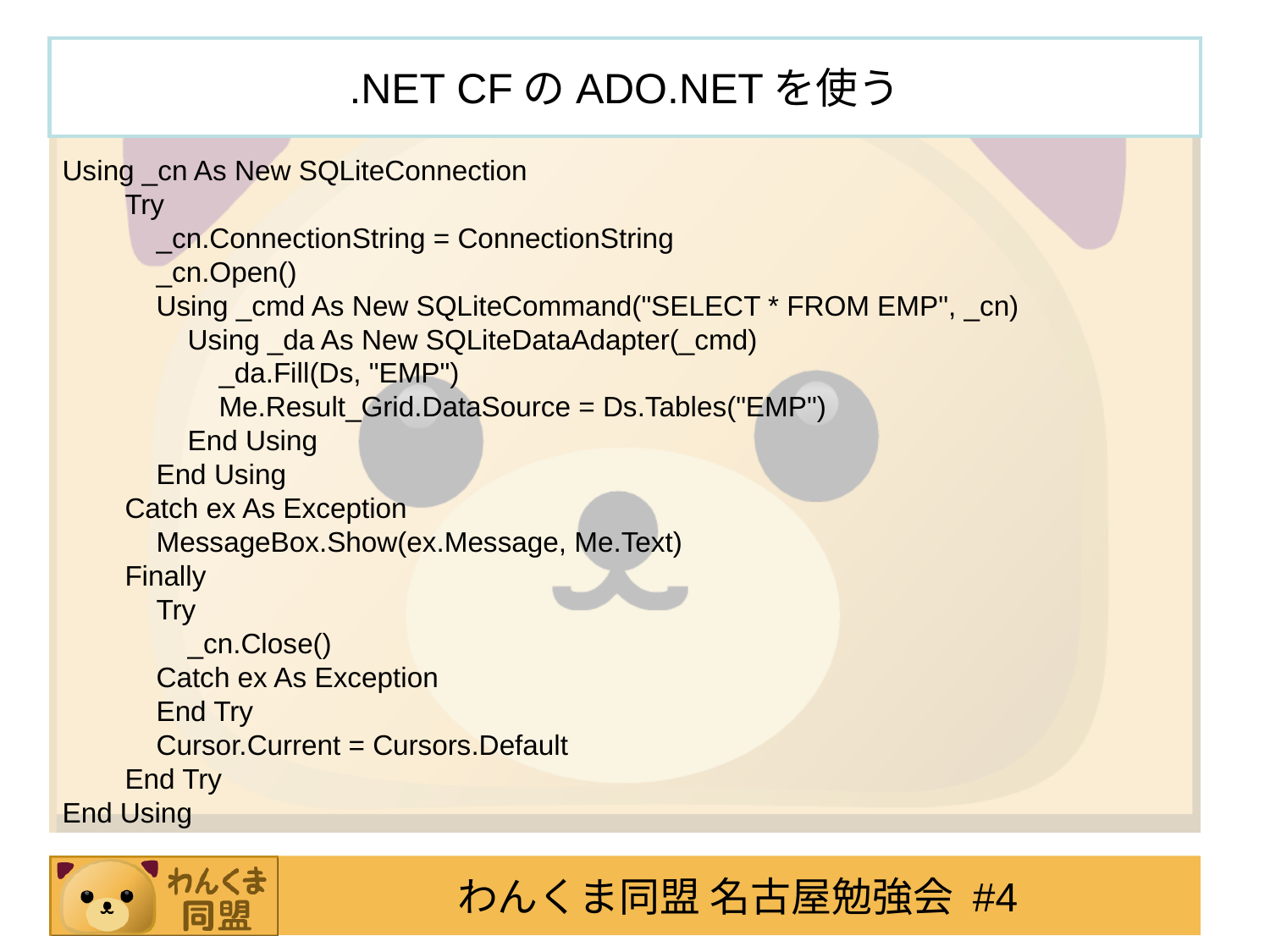

# .NET CFのADO.NETを使う
Using _cn As New SQLiteConnection
        Try
            _cn.ConnectionString = ConnectionString
            _cn.Open()
            Using _cmd As New SQLiteCommand("SELECT * FROM EMP", _cn)
                Using _da As New SQLiteDataAdapter(_cmd)
                    _da.Fill(Ds, "EMP")
                    Me.Result_Grid.DataSource = Ds.Tables("EMP")
                End Using
            End Using
        Catch ex As Exception
            MessageBox.Show(ex.Message, Me.Text)
        Finally
            Try
                _cn.Close()
            Catch ex As Exception
            End Try
            Cursor.Current = Cursors.Default
        End Try
End Using